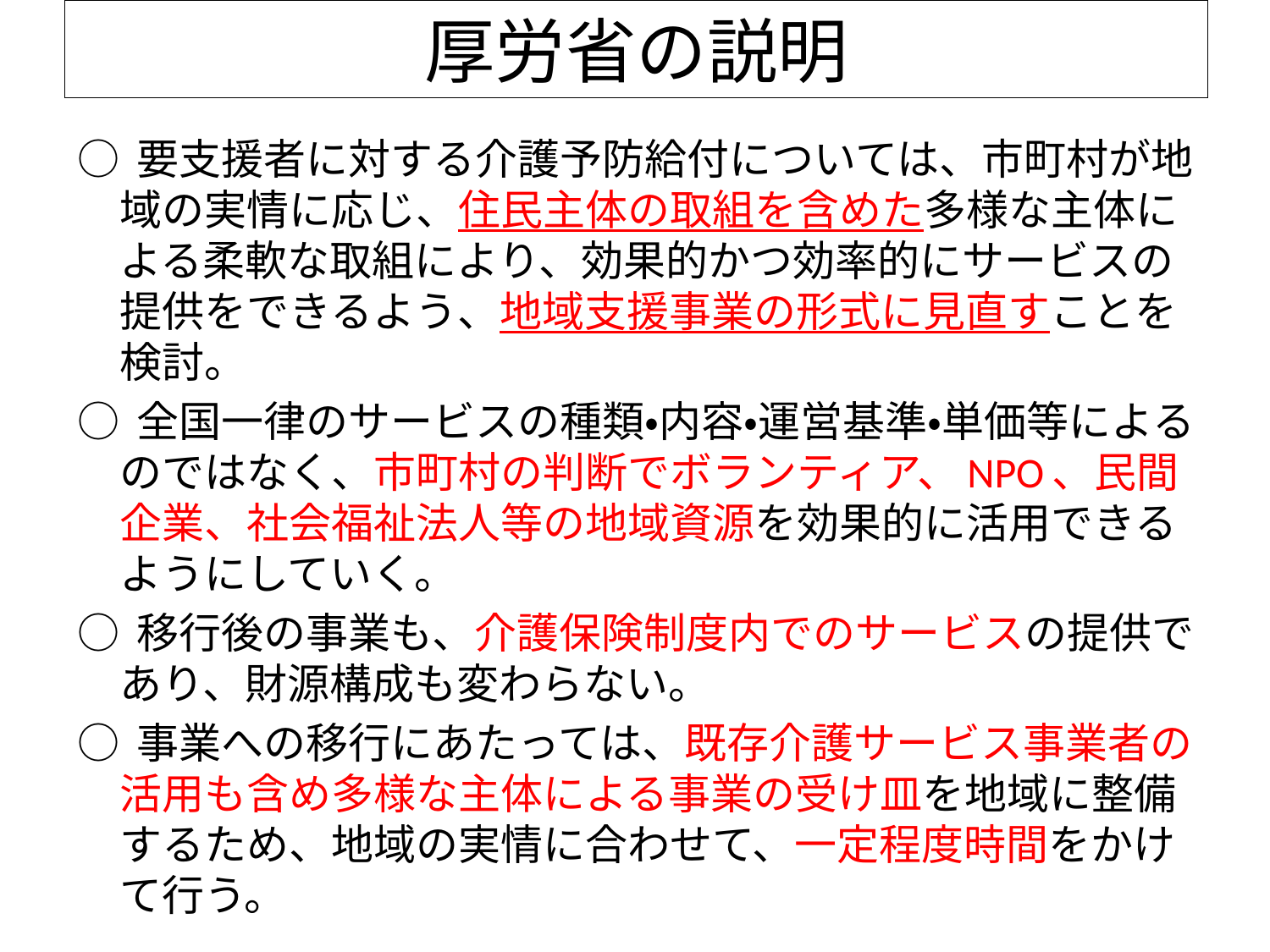

# 厚労省の説明
○ 要支援者に対する介護予防給付については、市町村が地域の実情に応じ、住民主体の取組を含めた多様な主体による柔軟な取組により、効果的かつ効率的にサービスの提供をできるよう、地域支援事業の形式に見直すことを検討。
○ 全国一律のサービスの種類・内容・運営基準・単価等によるのではなく、市町村の判断でボランティア、NPO、民間企業、社会福祉法人等の地域資源を効果的に活用できるようにしていく。
○ 移行後の事業も、介護保険制度内でのサービスの提供であり、財源構成も変わらない。
○ 事業への移行にあたっては、既存介護サービス事業者の活用も含め多様な主体による事業の受け皿を地域に整備するため、地域の実情に合わせて、一定程度時間をかけて行う。